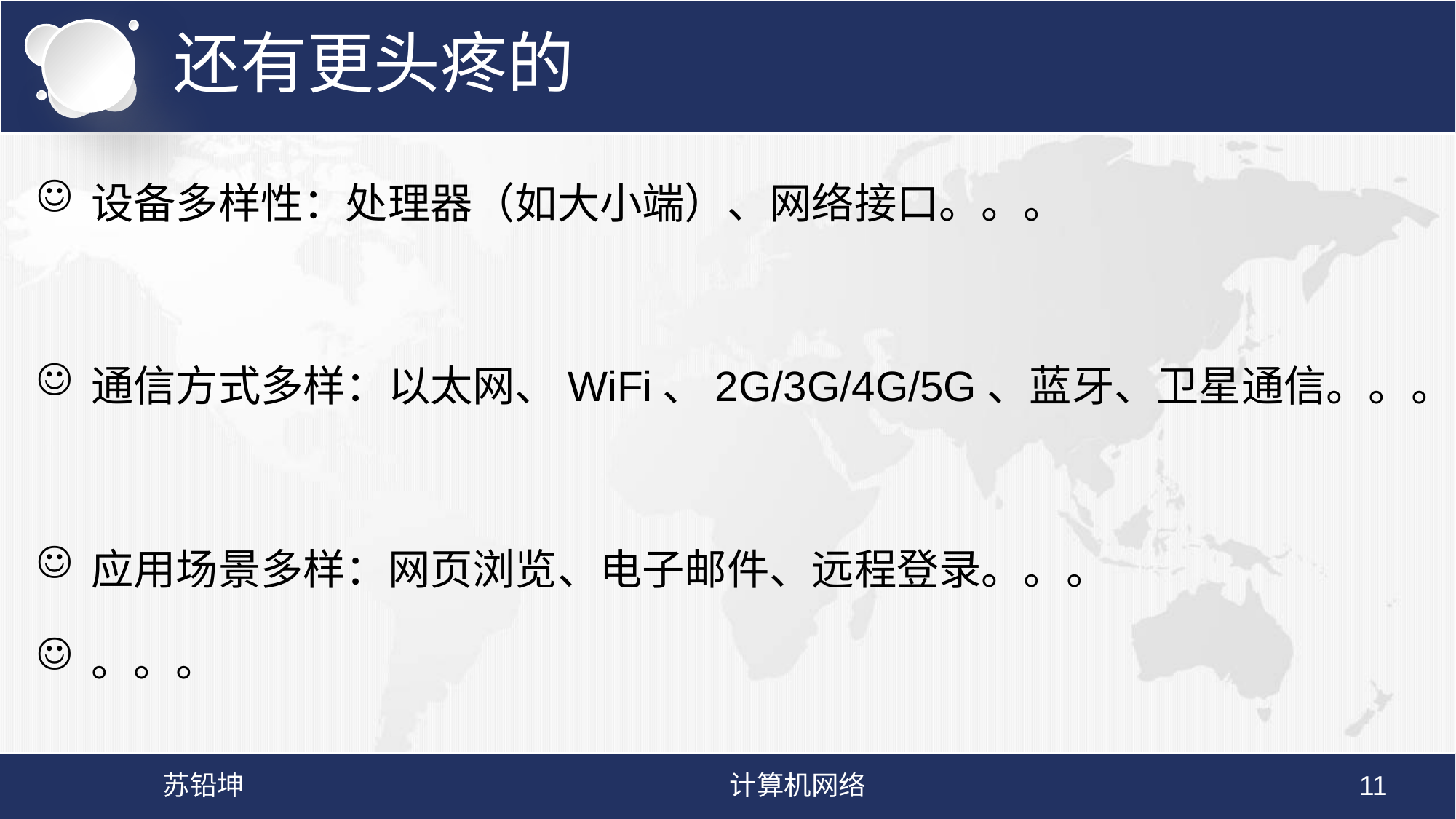

# 还有更头疼的

设备多样性：处理器（如大小端）、网络接口。。。

通信方式多样：以太网、WiFi、2G/3G/4G/5G、蓝牙、卫星通信。。。

应用场景多样：网页浏览、电子邮件、远程登录。。。
。。。

苏铅坤
计算机网络
11